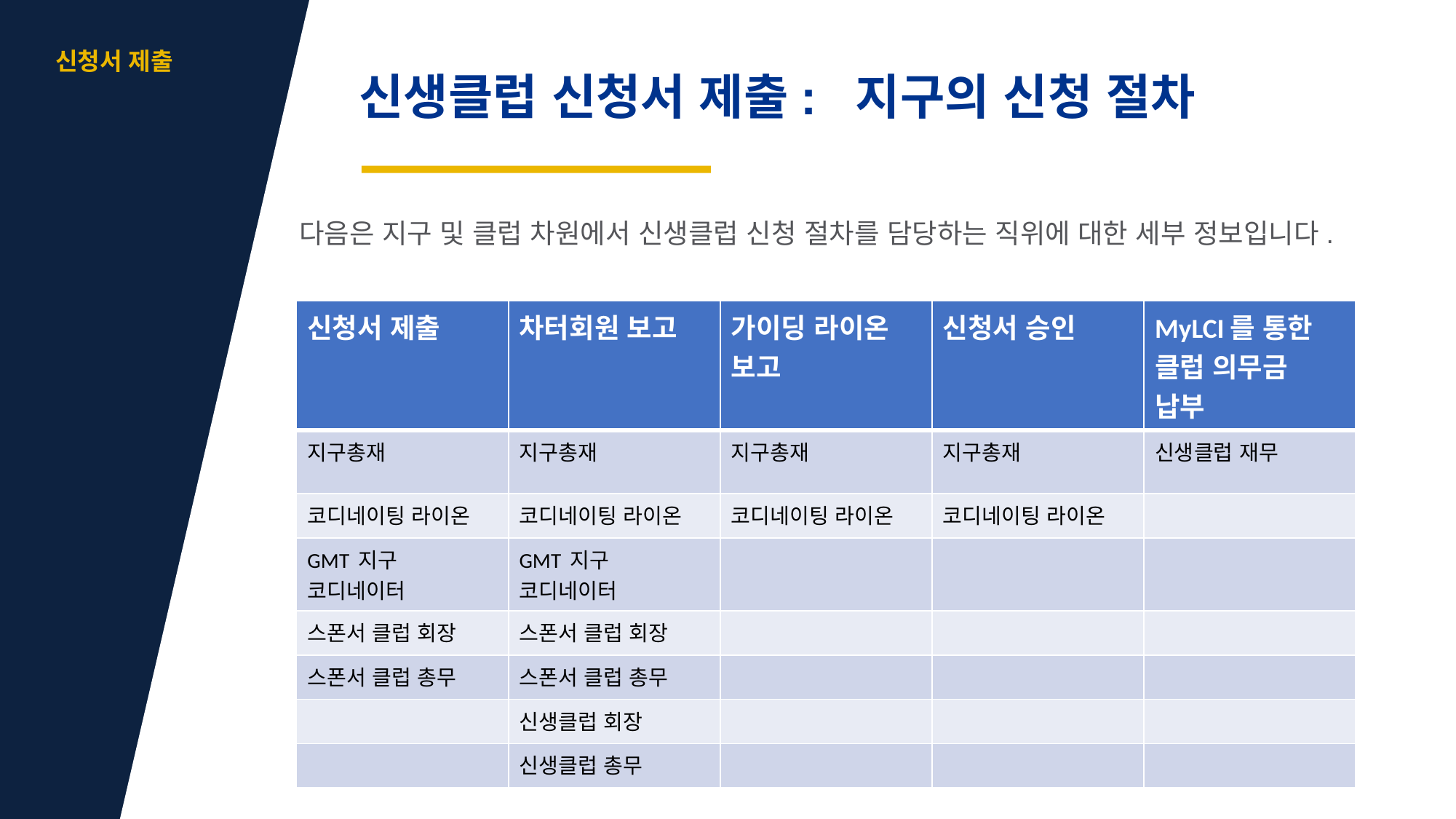

aa

신청서 제출
신생클럽 신청서 제출:  지구의 신청 절차

다음은 지구 및 클럽 차원에서 신생클럽 신청 절차를 담당하는 직위에 대한 세부 정보입니다.
| 신청서 제출 | 차터회원 보고 | 가이딩 라이온 보고 | 신청서 승인 | MyLCI를 통한 클럽 의무금 납부 |
| --- | --- | --- | --- | --- |
| 지구총재 | 지구총재 | 지구총재 | 지구총재 | 신생클럽 재무 |
| 코디네이팅 라이온 | 코디네이팅 라이온 | 코디네이팅 라이온 | 코디네이팅 라이온 |  |
| GMT 지구 코디네이터 | GMT 지구 코디네이터 |  |  |  |
| 스폰서 클럽 회장 | 스폰서 클럽 회장 |  |  |  |
| 스폰서 클럽 총무 | 스폰서 클럽 총무 |  |  |  |
|  | 신생클럽 회장 |  |  |  |
|  | 신생클럽 총무 |  |  |  |
5